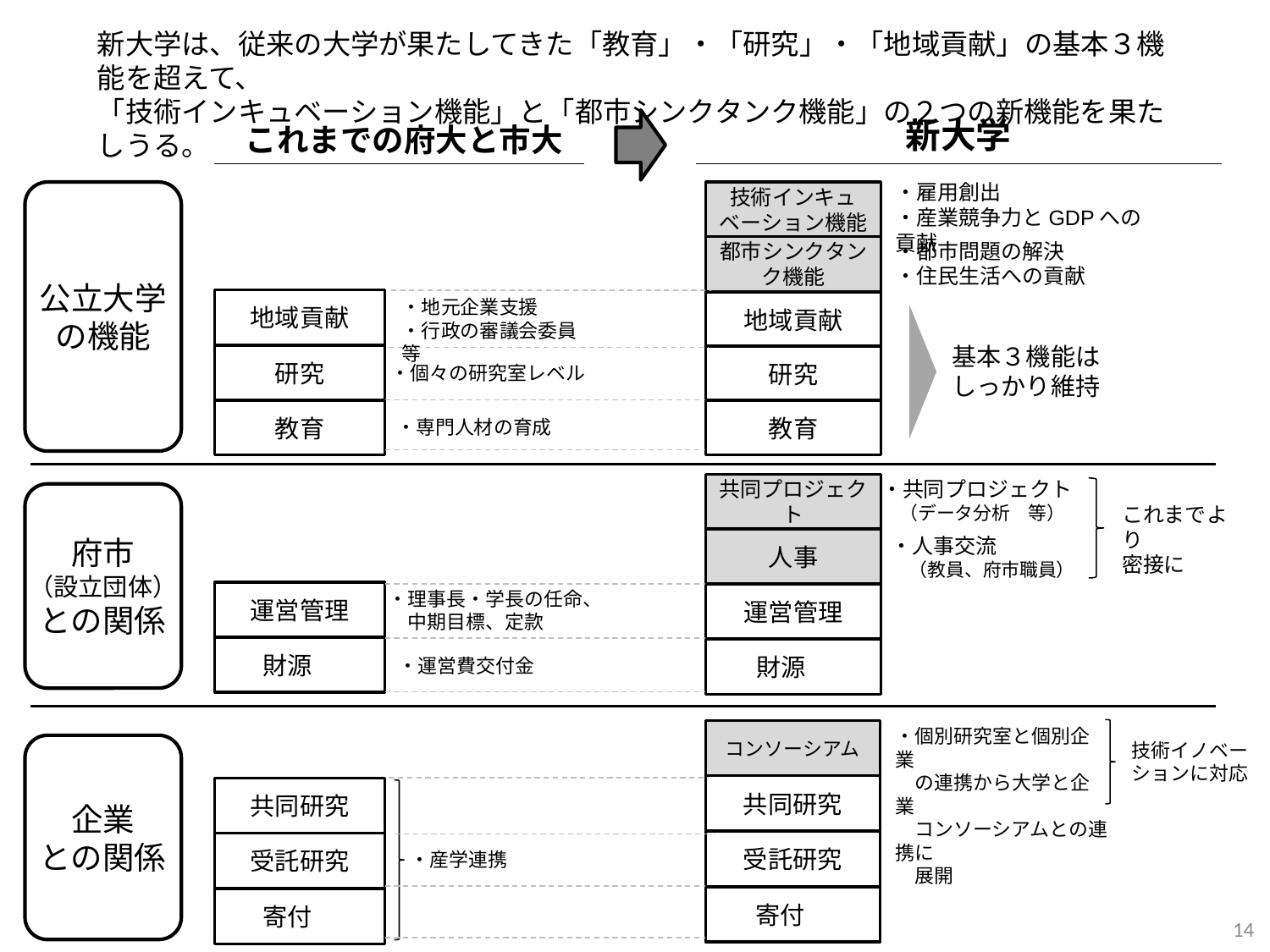

新大学は、従来の大学が果たしてきた「教育」・「研究」・「地域貢献」の基本３機能を超えて、
「技術インキュベーション機能」と「都市シンクタンク機能」の２つの新機能を果たしうる。
新大学

これまでの府大と市大
・雇用創出
・産業競争力とGDPへの貢献
技術インキュベーション機能
公立大学
の機能
・都市問題の解決
・住民生活への貢献
都市シンクタンク機能
・地元企業支援
・行政の審議会委員等
地域貢献
地域貢献
基本３機能は
しっかり維持
研究
研究
・個々の研究室レベル

教育
教育
・専門人材の育成
・共同プロジェクト
　（データ分析　等）
共同プロジェクト

府市
（設立団体）
との関係
これまでより
密接に
・人事交流
　（教員、府市職員）
人事
・理事長・学長の任命、
　中期目標、定款
運営管理
運営管理
財源
財源
・運営費交付金
・個別研究室と個別企業
　の連携から大学と企業
　コンソーシアムとの連携に
　展開

コンソーシアム
技術イノベーションに対応
企業
との関係
共同研究
共同研究

受託研究
受託研究
・産学連携
寄付
寄付
14